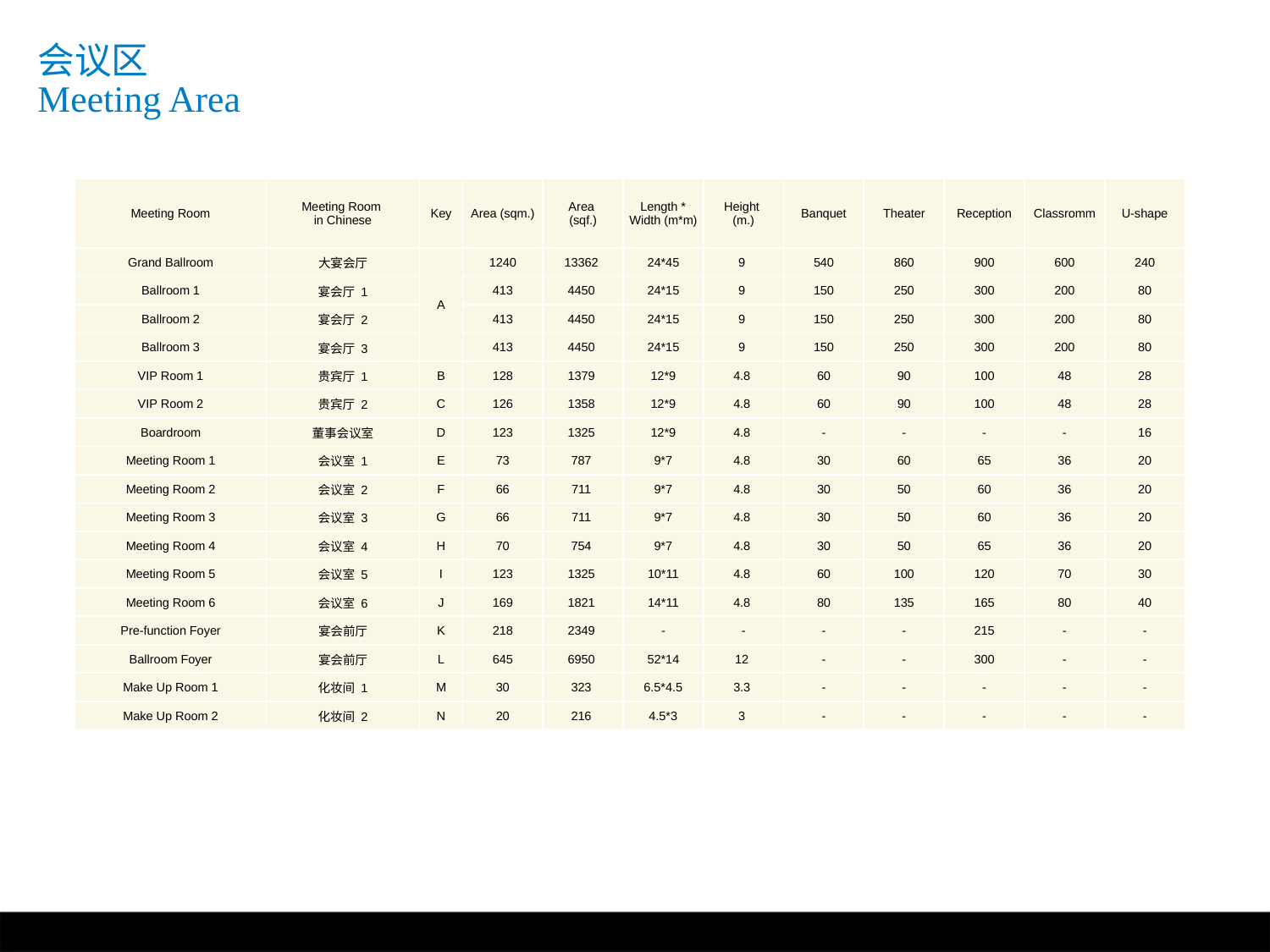

会议区
Meeting Area
| Meeting Room | Meeting Room in Chinese | Key | Area (sqm.) | Area (sqf.) | Length \* Width (m\*m) | Height (m.) | Banquet | Theater | Reception | Classromm | U-shape |
| --- | --- | --- | --- | --- | --- | --- | --- | --- | --- | --- | --- |
| Grand Ballroom | 大宴会厅 | A | 1240 | 13362 | 24\*45 | 9 | 540 | 860 | 900 | 600 | 240 |
| Ballroom 1 | 宴会厅 1 |  | 413 | 4450 | 24\*15 | 9 | 150 | 250 | 300 | 200 | 80 |
| Ballroom 2 | 宴会厅 2 |  | 413 | 4450 | 24\*15 | 9 | 150 | 250 | 300 | 200 | 80 |
| Ballroom 3 | 宴会厅 3 |  | 413 | 4450 | 24\*15 | 9 | 150 | 250 | 300 | 200 | 80 |
| VIP Room 1 | 贵宾厅 1 | B | 128 | 1379 | 12\*9 | 4.8 | 60 | 90 | 100 | 48 | 28 |
| VIP Room 2 | 贵宾厅 2 | C | 126 | 1358 | 12\*9 | 4.8 | 60 | 90 | 100 | 48 | 28 |
| Boardroom | 董事会议室 | D | 123 | 1325 | 12\*9 | 4.8 | - | - | - | - | 16 |
| Meeting Room 1 | 会议室 1 | E | 73 | 787 | 9\*7 | 4.8 | 30 | 60 | 65 | 36 | 20 |
| Meeting Room 2 | 会议室 2 | F | 66 | 711 | 9\*7 | 4.8 | 30 | 50 | 60 | 36 | 20 |
| Meeting Room 3 | 会议室 3 | G | 66 | 711 | 9\*7 | 4.8 | 30 | 50 | 60 | 36 | 20 |
| Meeting Room 4 | 会议室 4 | H | 70 | 754 | 9\*7 | 4.8 | 30 | 50 | 65 | 36 | 20 |
| Meeting Room 5 | 会议室 5 | I | 123 | 1325 | 10\*11 | 4.8 | 60 | 100 | 120 | 70 | 30 |
| Meeting Room 6 | 会议室 6 | J | 169 | 1821 | 14\*11 | 4.8 | 80 | 135 | 165 | 80 | 40 |
| Pre-function Foyer | 宴会前厅 | K | 218 | 2349 | - | - | - | - | 215 | - | - |
| Ballroom Foyer | 宴会前厅 | L | 645 | 6950 | 52\*14 | 12 | - | - | 300 | - | - |
| Make Up Room 1 | 化妆间 1 | M | 30 | 323 | 6.5\*4.5 | 3.3 | - | - | - | - | - |
| Make Up Room 2 | 化妆间 2 | N | 20 | 216 | 4.5\*3 | 3 | - | - | - | - | - |